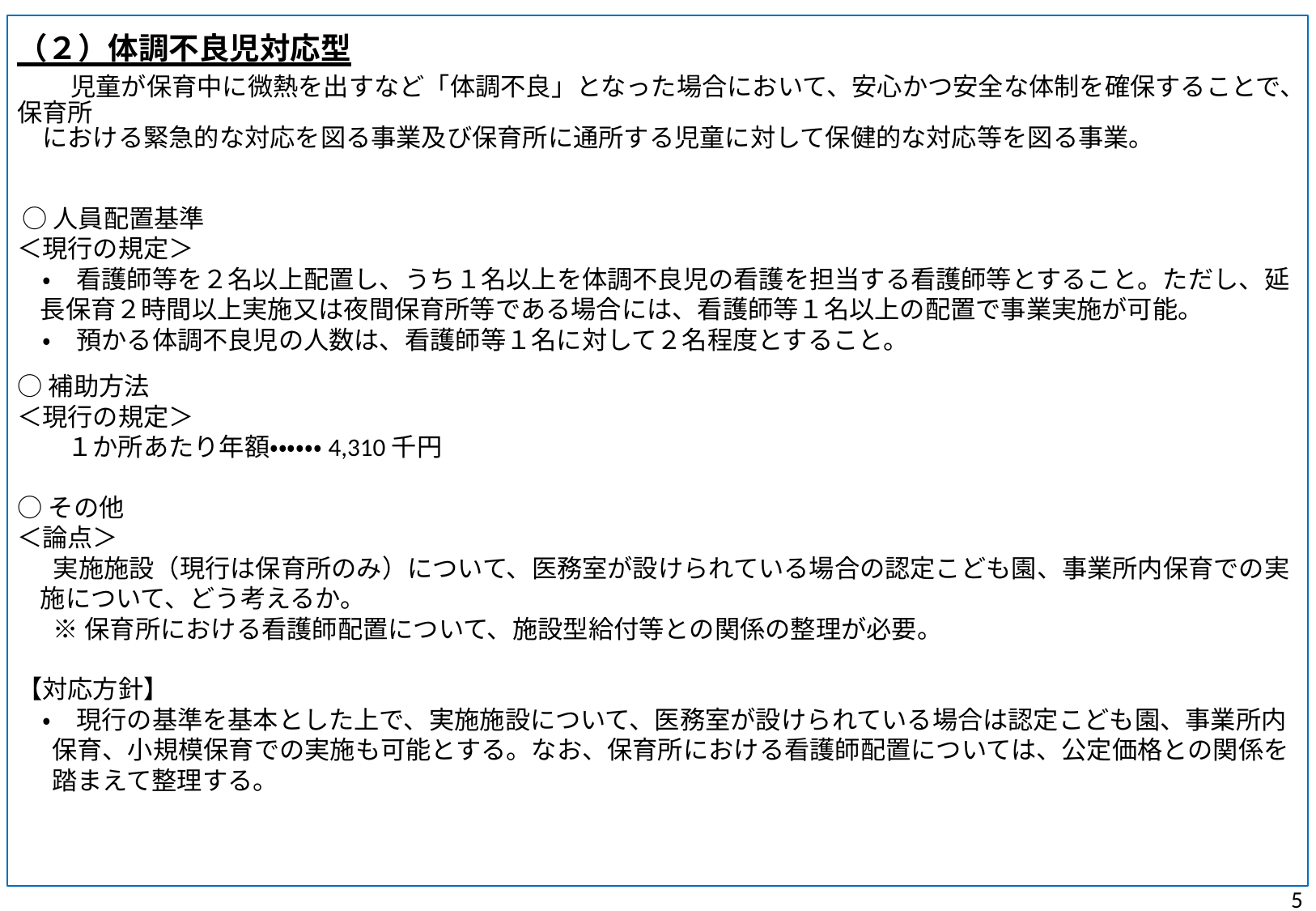

（２）体調不良児対応型
　　児童が保育中に微熱を出すなど「体調不良」となった場合において、安心かつ安全な体制を確保することで、保育所
　における緊急的な対応を図る事業及び保育所に通所する児童に対して保健的な対応等を図る事業。

○人員配置基準
＜現行の規定＞
　・　看護師等を２名以上配置し、うち１名以上を体調不良児の看護を担当する看護師等とすること。ただし、延長保育２時間以上実施又は夜間保育所等である場合には、看護師等１名以上の配置で事業実施が可能。
　・　預かる体調不良児の人数は、看護師等１名に対して２名程度とすること。

○補助方法
＜現行の規定＞
　　１か所あたり年額・・・・・・4,310千円

○その他
＜論点＞
実施施設（現行は保育所のみ）について、医務室が設けられている場合の認定こども園、事業所内保育での実施について、どう考えるか。
※保育所における看護師配置について、施設型給付等との関係の整理が必要。

【対応方針】
　・　現行の基準を基本とした上で、実施施設について、医務室が設けられている場合は認定こども園、事業所内保育、小規模保育での実施も可能とする。なお、保育所における看護師配置については、公定価格との関係を踏まえて整理する。
5